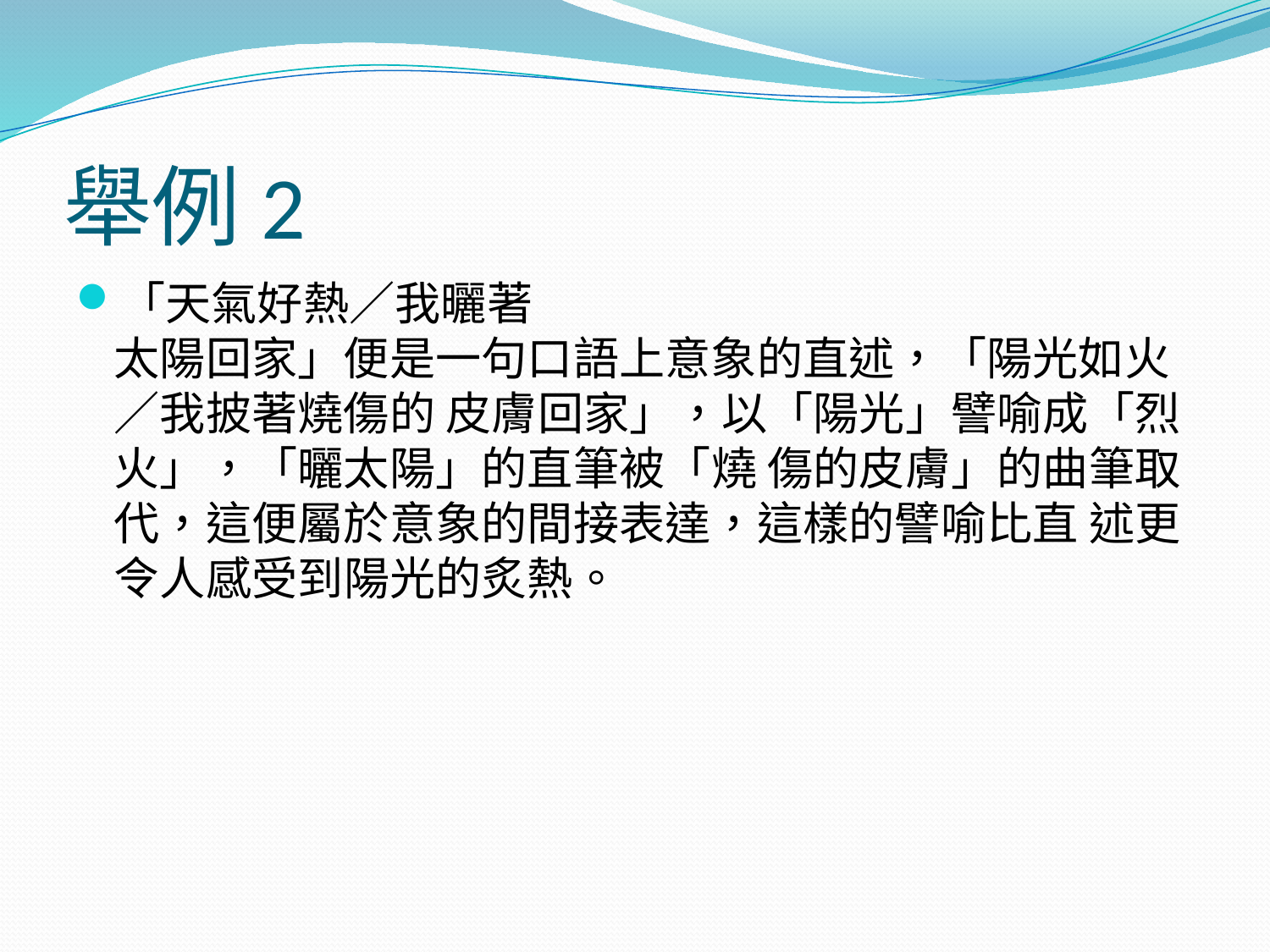

# 舉例2
「天氣好熱／我曬著
太陽回家」便是一句口語上意象的直述，「陽光如火／我披著燒傷的 皮膚回家」，以「陽光」譬喻成「烈火」，「曬太陽」的直筆被「燒 傷的皮膚」的曲筆取代，這便屬於意象的間接表達，這樣的譬喻比直 述更令人感受到陽光的炙熱。